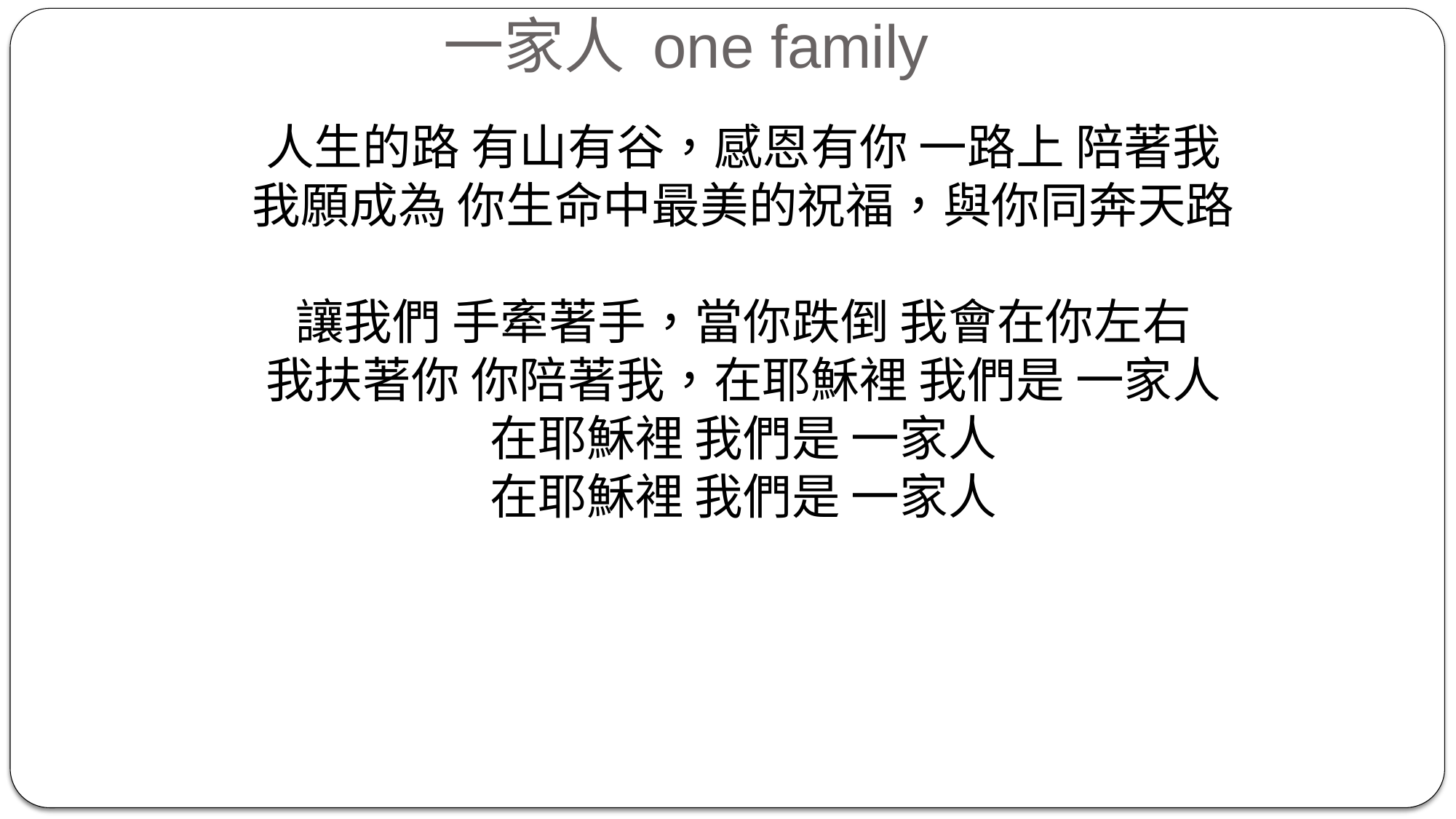

# 一家人 one family
人生的路 有山有谷，感恩有你 一路上 陪著我
我願成為 你生命中最美的祝福，與你同奔天路
讓我們 手牽著手，當你跌倒 我會在你左右
我扶著你 你陪著我，在耶穌裡 我們是 一家人
在耶穌裡 我們是 一家人
在耶穌裡 我們是 一家人